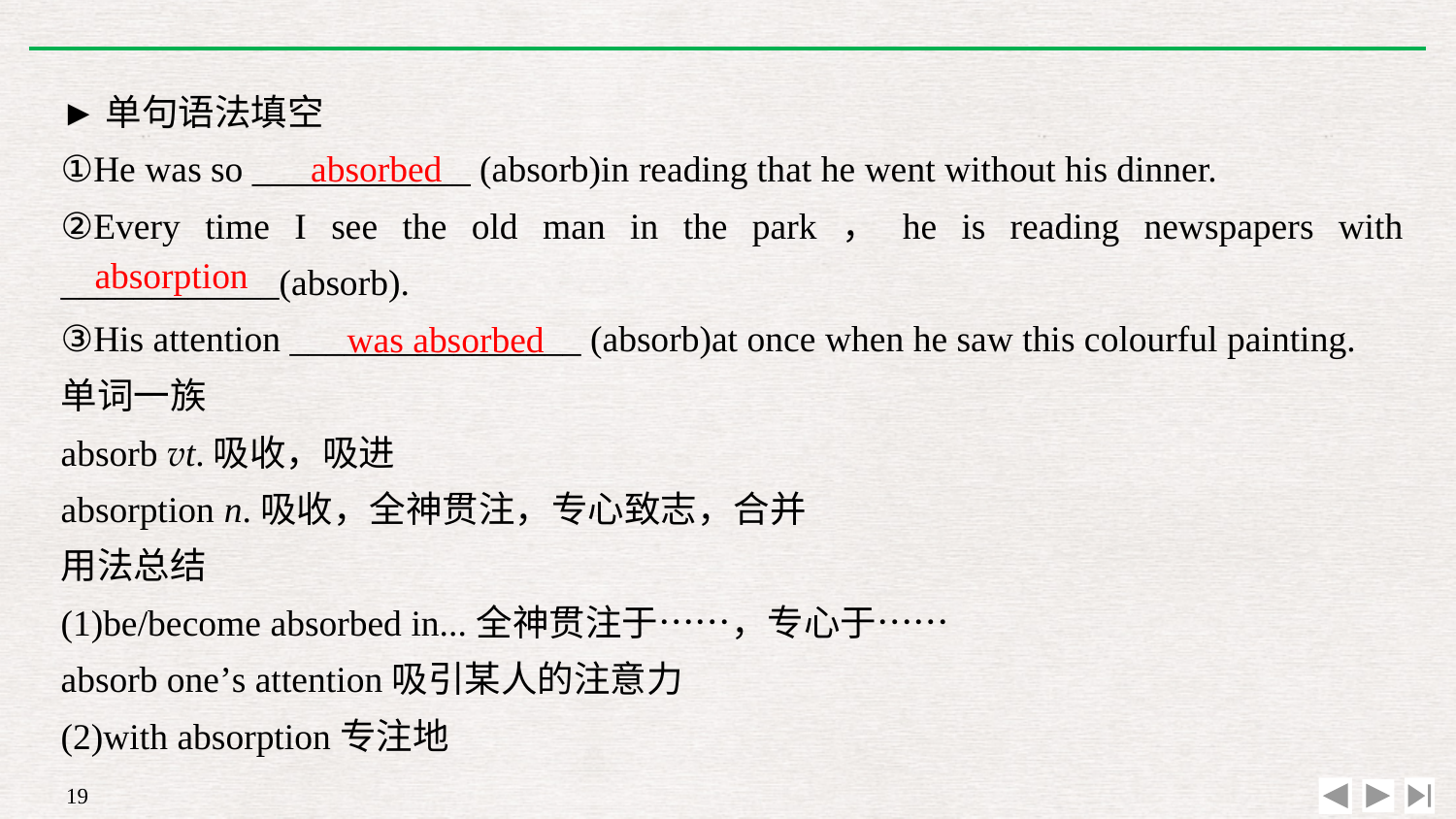

►单句语法填空
①He was so ____________ (absorb)in reading that he went without his dinner.
②Every time I see the old man in the park，he is reading newspapers with ____________(absorb).
③His attention ________________ (absorb)at once when he saw this colourful painting.
单词一族
absorb vt.吸收，吸进
absorption n.吸收，全神贯注，专心致志，合并
用法总结
(1)be/become absorbed in...全神贯注于……，专心于……
absorb one’s attention吸引某人的注意力
(2)with absorption专注地
absorbed
absorption
was absorbed